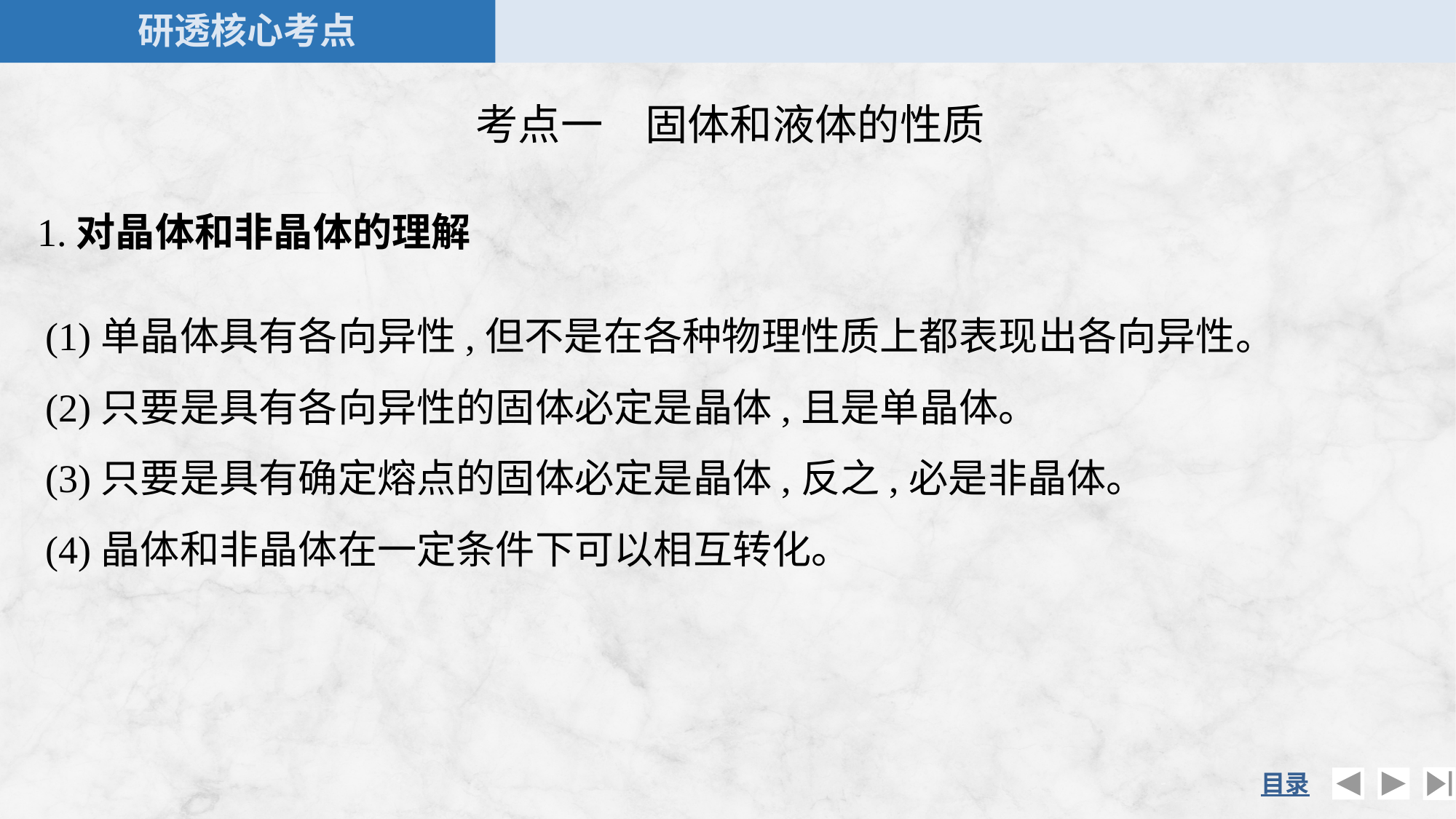

考点一　固体和液体的性质
 1.对晶体和非晶体的理解
(1)单晶体具有各向异性,但不是在各种物理性质上都表现出各向异性。
(2)只要是具有各向异性的固体必定是晶体,且是单晶体。
(3)只要是具有确定熔点的固体必定是晶体,反之,必是非晶体。
(4)晶体和非晶体在一定条件下可以相互转化。